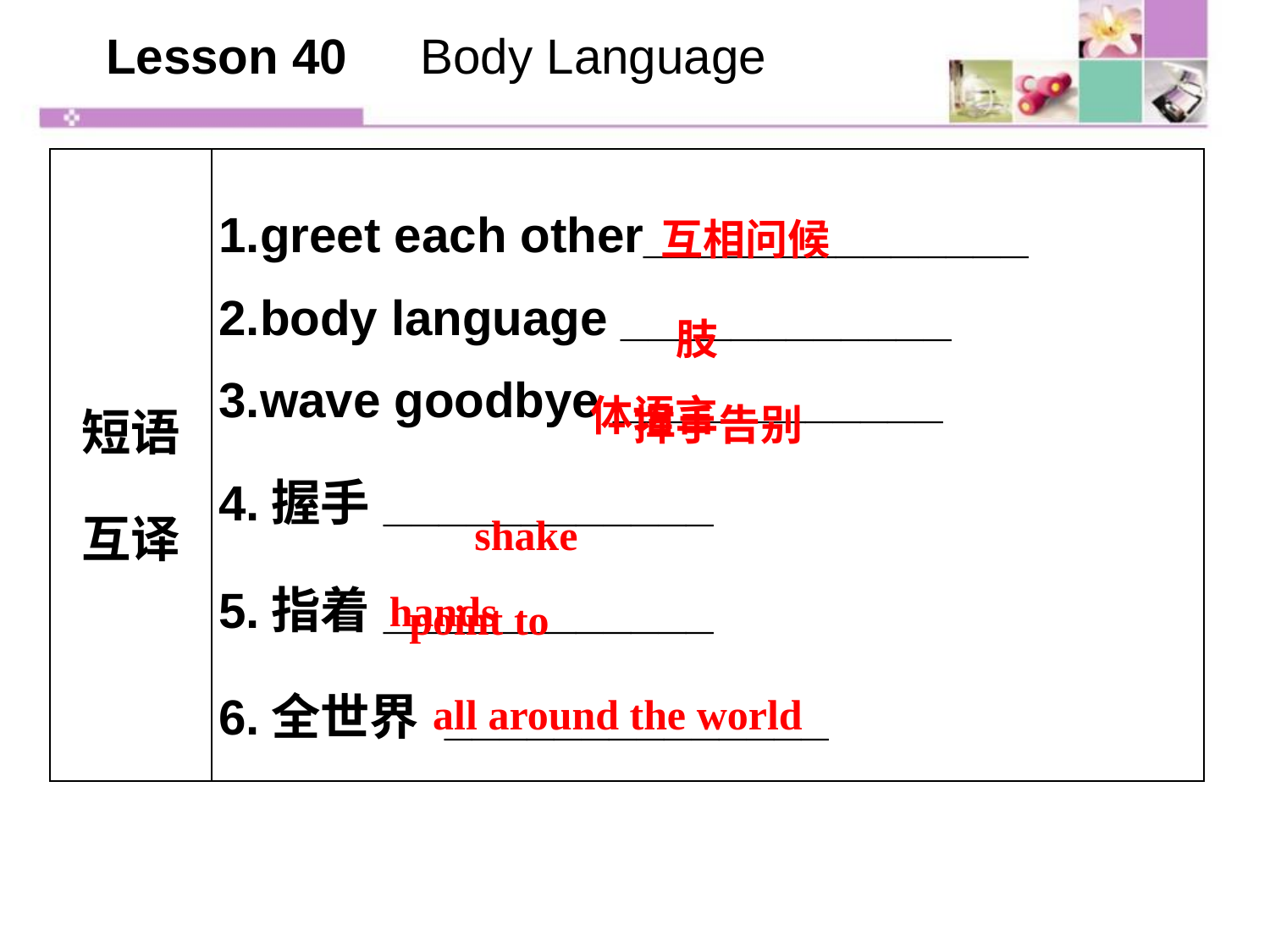

Lesson 40　Body Language
| 短语 互译 | 1.greet each other\_\_\_\_\_\_\_\_\_\_\_\_\_\_ 2.body language \_\_\_\_\_\_\_\_\_\_\_\_ 3.wave goodbye \_\_\_\_\_\_\_\_\_\_\_\_ 4.握手\_\_\_\_\_\_\_\_\_\_\_\_ 5.指着\_\_\_\_\_\_\_\_\_\_\_\_ 6.全世界 \_\_\_\_\_\_\_\_\_\_\_\_\_\_ |
| --- | --- |
互相问候
肢体语言
挥手告别
shake hands
point to
all around the world